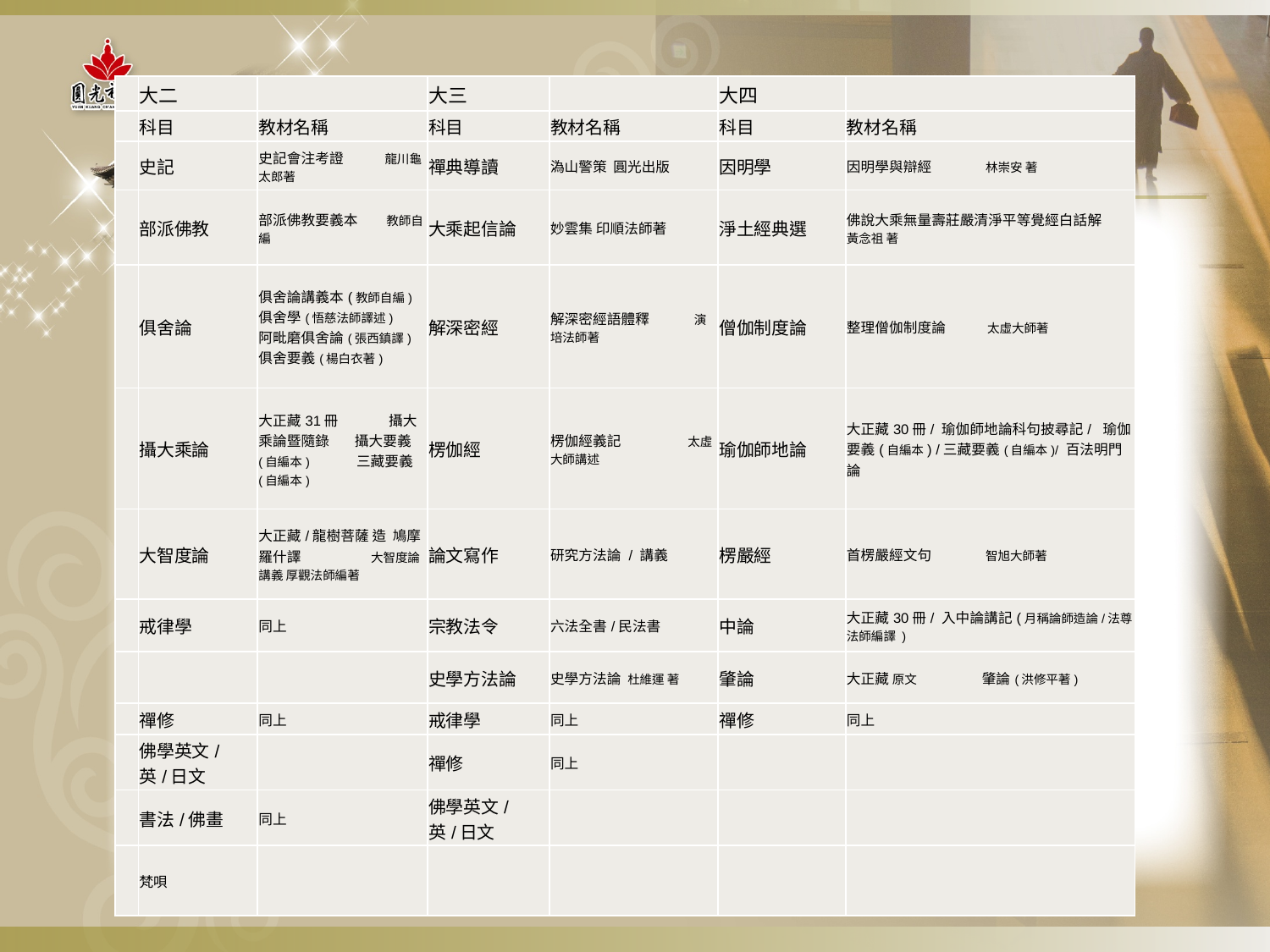

#
|  | 大二 |  | 大三 |  | 大四 |  |
| --- | --- | --- | --- | --- | --- | --- |
|  | 科目 | 教材名稱 | 科目 | 教材名稱 | 科目 | 教材名稱 |
|  | 史記 | 史記會注考證 龍川龜太郎著 | 禪典導讀 | 溈山警策 圓光出版 | 因明學 | 因明學與辯經 林崇安 著 |
|  | 部派佛教 | 部派佛教要義本 教師自編 | 大乘起信論 | 妙雲集 印順法師著 | 淨土經典選 | 佛說大乘無量壽莊嚴清淨平等覺經白話解 黃念祖 著 |
|  | 俱舍論 | 俱舍論講義本(教師自編)俱舍學(悟慈法師譯述) 阿毗磨俱舍論(張西鎮譯)俱舍要義(楊白衣著) | 解深密經 | 解深密經語體釋 演培法師著 | 僧伽制度論 | 整理僧伽制度論 太虛大師著 |
|  | 攝大乘論 | 大正藏31冊 攝大乘論暨隨錄 攝大要義(自編本) 三藏要義 (自編本) | 楞伽經 | 楞伽經義記 太虛大師講述 | 瑜伽師地論 | 大正藏30冊/ 瑜伽師地論科句披尋記/ 瑜伽要義(自編本) /三藏要義(自編本)/ 百法明門論 |
|  | 大智度論 | 大正藏/龍樹菩薩 造 鳩摩羅什譯 大智度論講義 厚觀法師編著 | 論文寫作 | 研究方法論 / 講義 | 楞嚴經 | 首楞嚴經文句 智旭大師著 |
|  | 戒律學 | 同上 | 宗教法令 | 六法全書/民法書 | 中論 | 大正藏30冊/ 入中論講記(月稱論師造論/法尊法師編譯 ) |
|  |  |  | 史學方法論 | 史學方法論 杜維運 著 | 肇論 | 大正藏 原文 肇論(洪修平著) |
|  | 禪修 | 同上 | 戒律學 | 同上 | 禪修 | 同上 |
|  | 佛學英文/英/日文 |  | 禪修 | 同上 |  |  |
|  | 書法/佛畫 | 同上 | 佛學英文/英/日文 |  |  |  |
|  | 梵唄 |  |  |  |  |  |